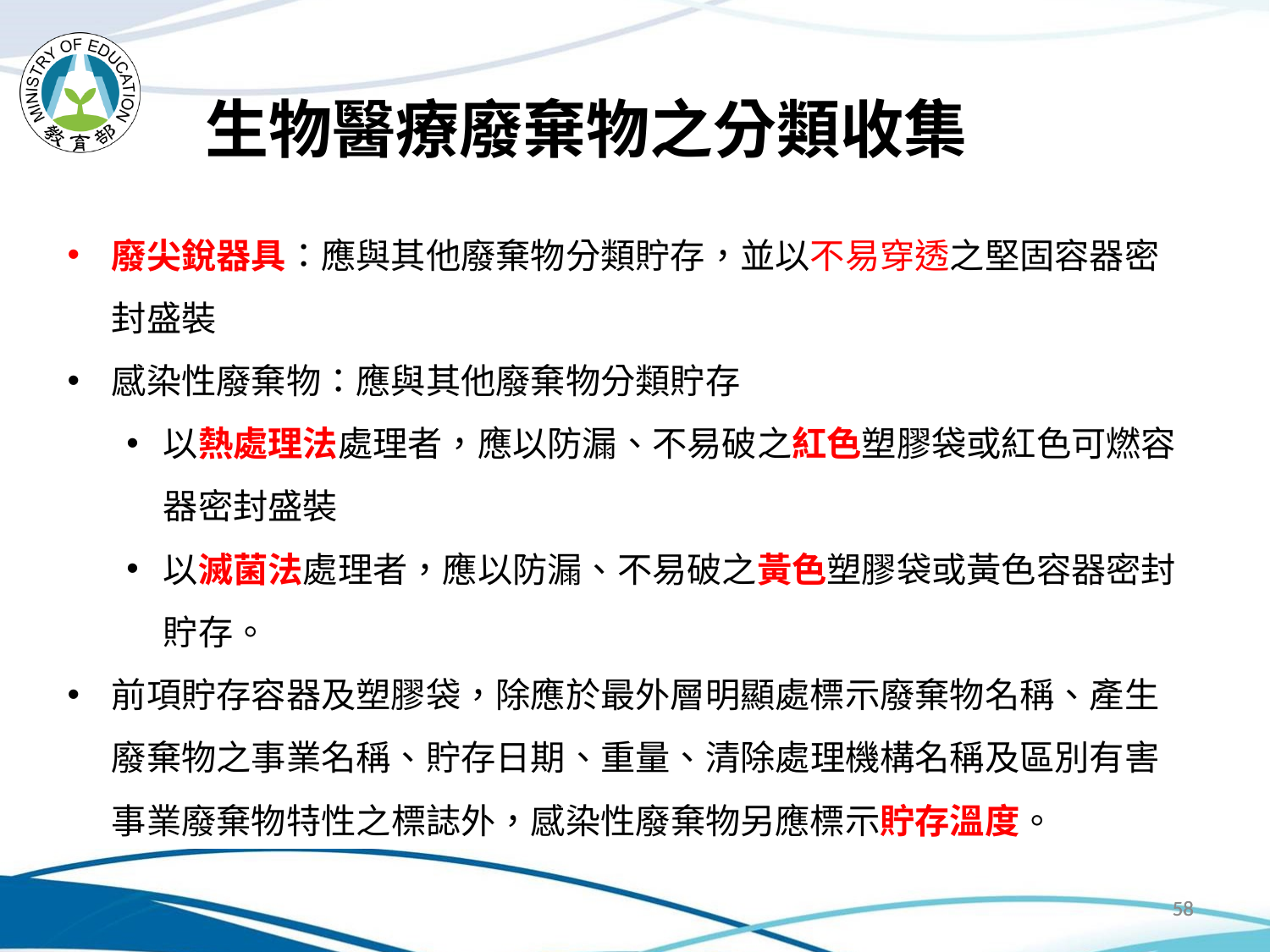

生物醫療廢棄物之分類收集
廢尖銳器具：應與其他廢棄物分類貯存，並以不易穿透之堅固容器密封盛裝
感染性廢棄物：應與其他廢棄物分類貯存
以熱處理法處理者，應以防漏、不易破之紅色塑膠袋或紅色可燃容器密封盛裝
以滅菌法處理者，應以防漏、不易破之黃色塑膠袋或黃色容器密封貯存。
前項貯存容器及塑膠袋，除應於最外層明顯處標示廢棄物名稱、產生廢棄物之事業名稱、貯存日期、重量、清除處理機構名稱及區別有害事業廢棄物特性之標誌外，感染性廢棄物另應標示貯存溫度。
58
58